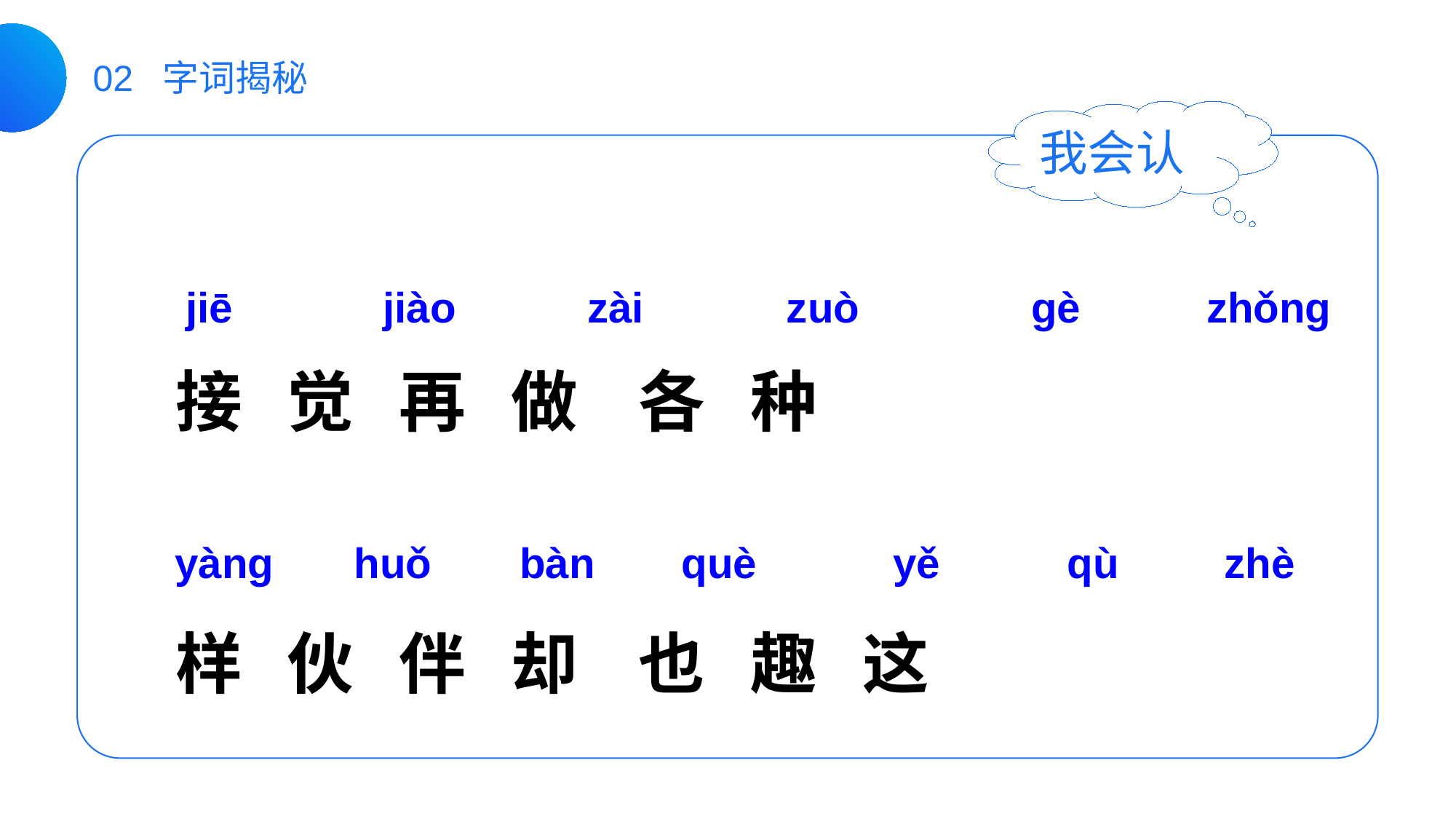

02  字词揭秘
我会认

接   觉   再   做    各   种

样   伙   伴   却    也   趣   这
jiē
 jiào
zài
zuò
ɡè
zhǒnɡ
yànɡ
 huǒ
bàn
què
yě
qù
zhè